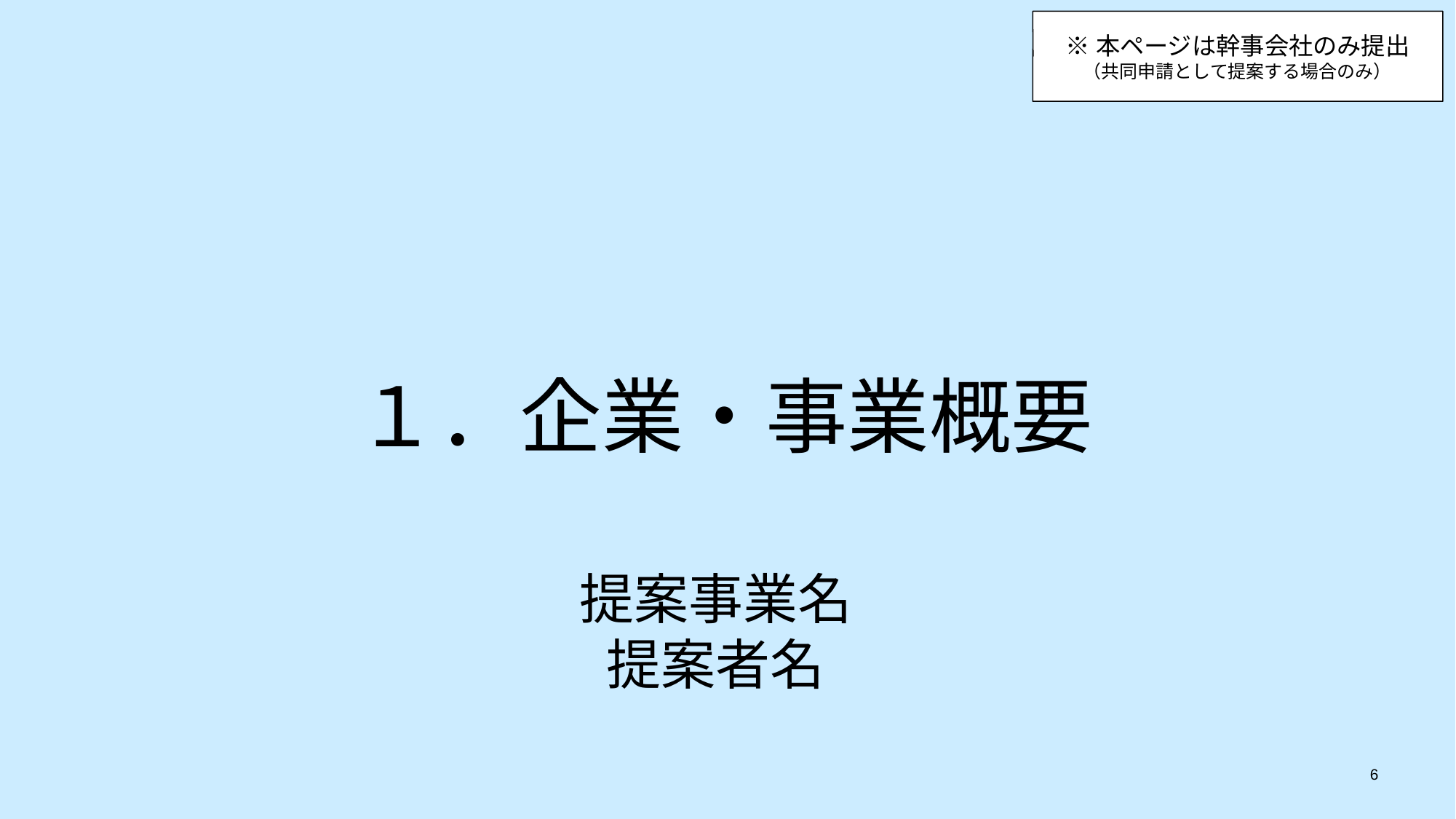

※本ページは幹事会社のみ提出
（共同申請として提案する場合のみ）
１．企業・事業概要
提案事業名
提案者名